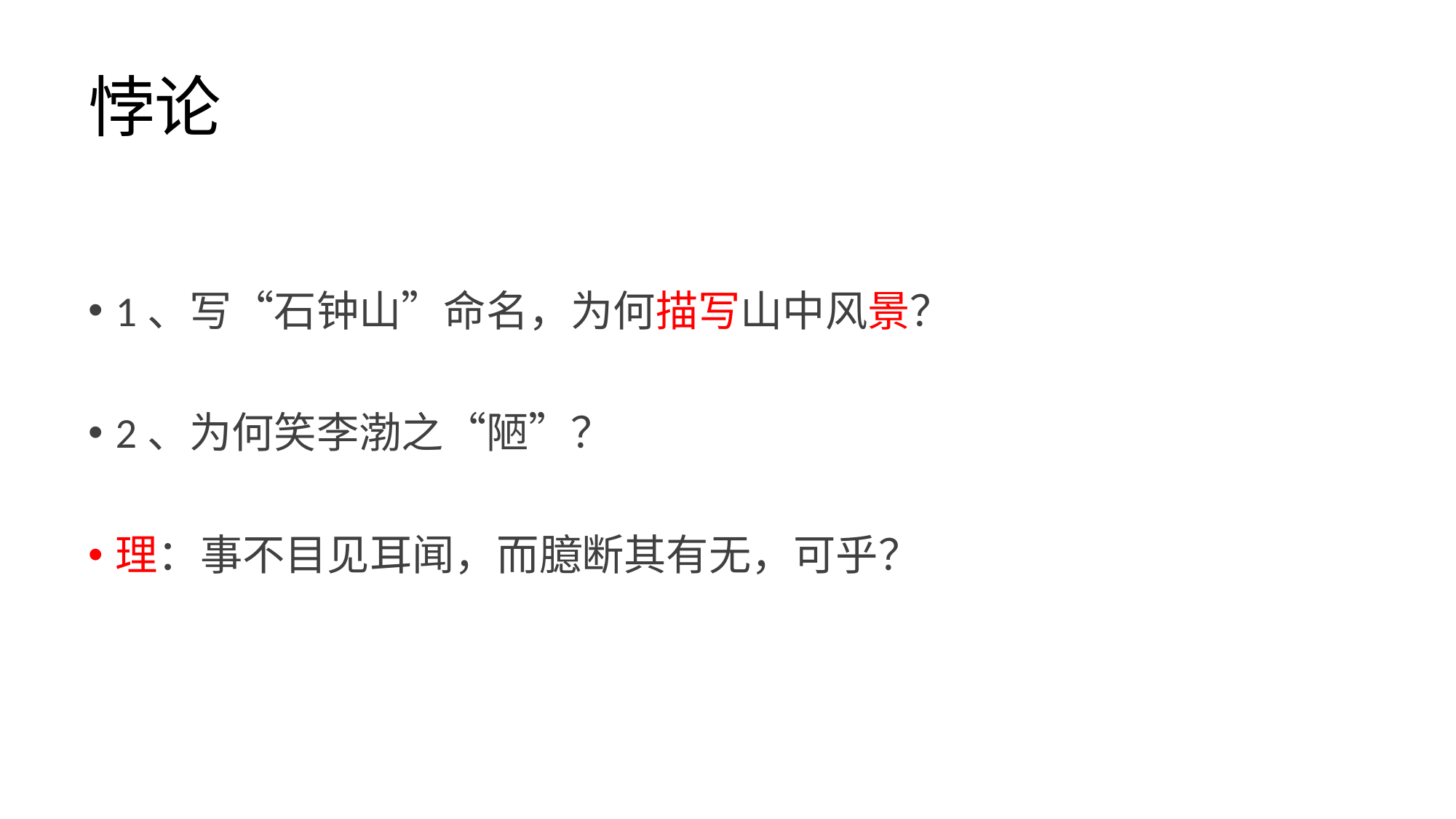

# 悖论

1、写“石钟山”命名，为何描写山中风景？

2、为何笑李渤之“陋”？

理：事不目见耳闻，而臆断其有无，可乎？